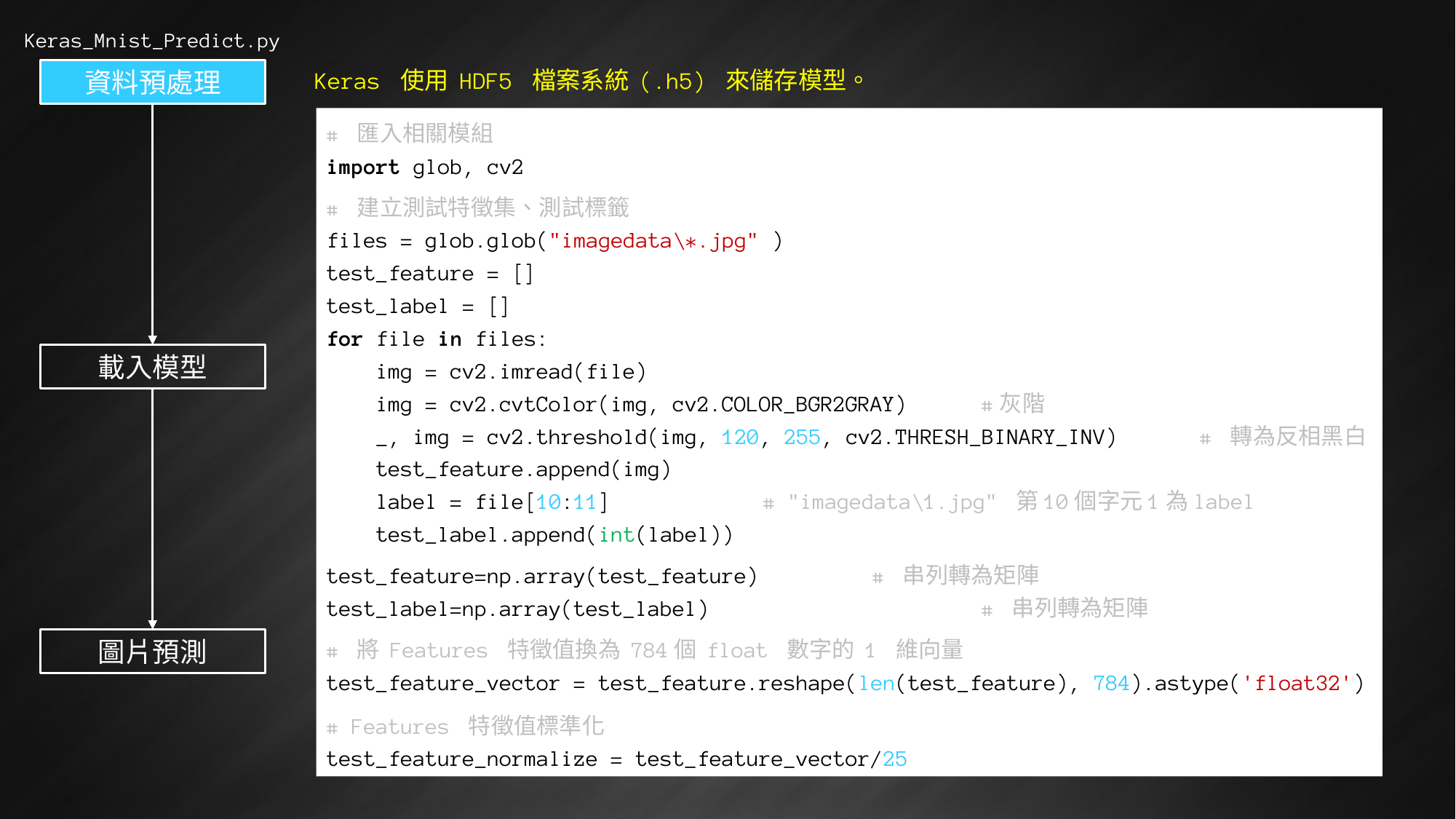

Keras_Mnist_Predict.py
Keras 使用 HDF5 檔案系統 (.h5) 來儲存模型。
資料預處理
# 匯入相關模組
import glob, cv2

# 建立測試特徵集、測試標籤
files = glob.glob("imagedata\*.jpg" )
test_feature = []
test_label = []
for file in files:
    img = cv2.imread(file)
    img = cv2.cvtColor(img, cv2.COLOR_BGR2GRAY)	#灰階
    _, img = cv2.threshold(img, 120, 255, cv2.THRESH_BINARY_INV)	# 轉為反相黑白
    test_feature.append(img)
    label = file[10:11]  		# "imagedata\1.jpg" 第10個字元1為label
    test_label.append(int(label))

test_feature=np.array(test_feature)		# 串列轉為矩陣
test_label=np.array(test_label)			# 串列轉為矩陣

# 將 Features 特徵值換為 784個 float 數字的 1 維向量
test_feature_vector = test_feature.reshape(len(test_feature), 784).astype('float32')

# Features 特徵值標準化
test_feature_normalize = test_feature_vector/25
載入模型
圖片預測